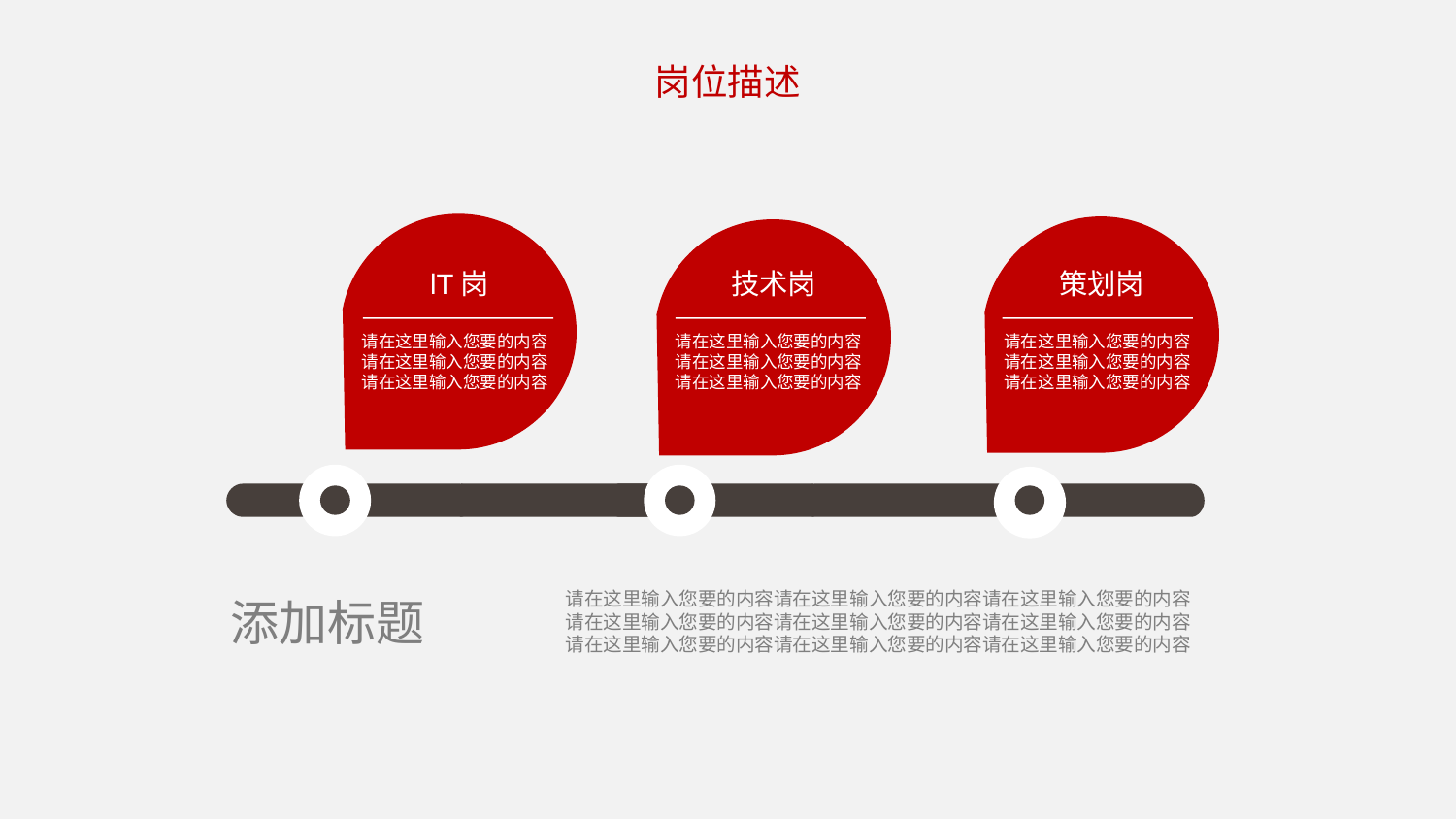

岗位描述

lT岗
技术岗
策划岗

请在这里输入您要的内容
请在这里输入您要的内容
请在这里输入您要的内容

请在这里输入您要的内容
请在这里输入您要的内容
请在这里输入您要的内容

请在这里输入您要的内容
请在这里输入您要的内容
请在这里输入您要的内容

请在这里输入您要的内容请在这里输入您要的内容请在这里输入您要的内容
请在这里输入您要的内容请在这里输入您要的内容请在这里输入您要的内容
请在这里输入您要的内容请在这里输入您要的内容请在这里输入您要的内容
添加标题